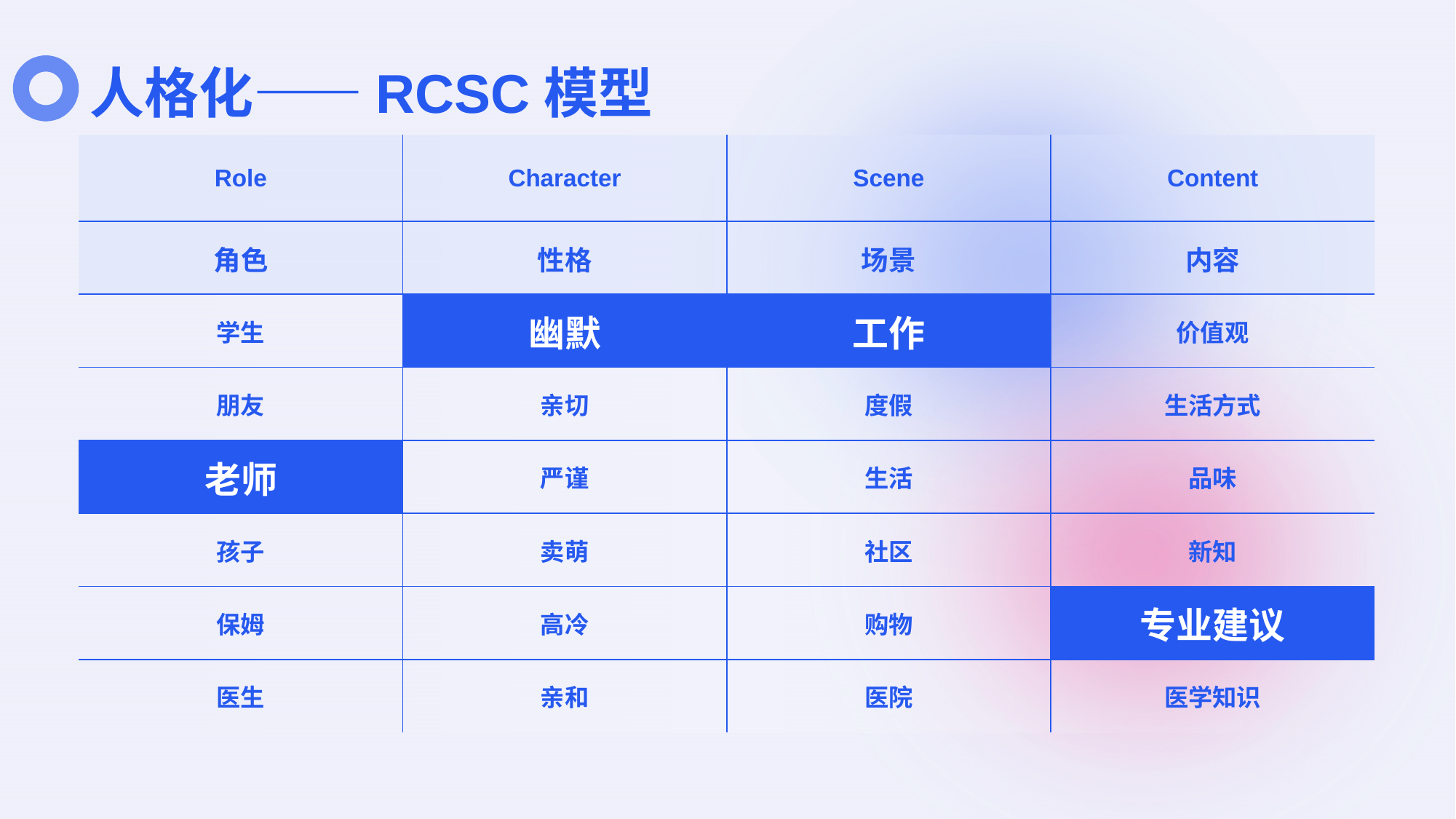

# 人格化——RCSC模型

| Role | Character | Scene | Content |
| --- | --- | --- | --- |
| 角色 | 性格 | 场景 | 内容 |
| 学生 | 幽默 | 工作 | 价值观 |
| 朋友 | 亲切 | 度假 | 生活方式 |
| 老师 | 严谨 | 生活 | 品味 |
| 孩子 | 卖萌 | 社区 | 新知 |
| 保姆 | 高冷 | 购物 | 专业建议 |
| 医生 | 亲和 | 医院 | 医学知识 |